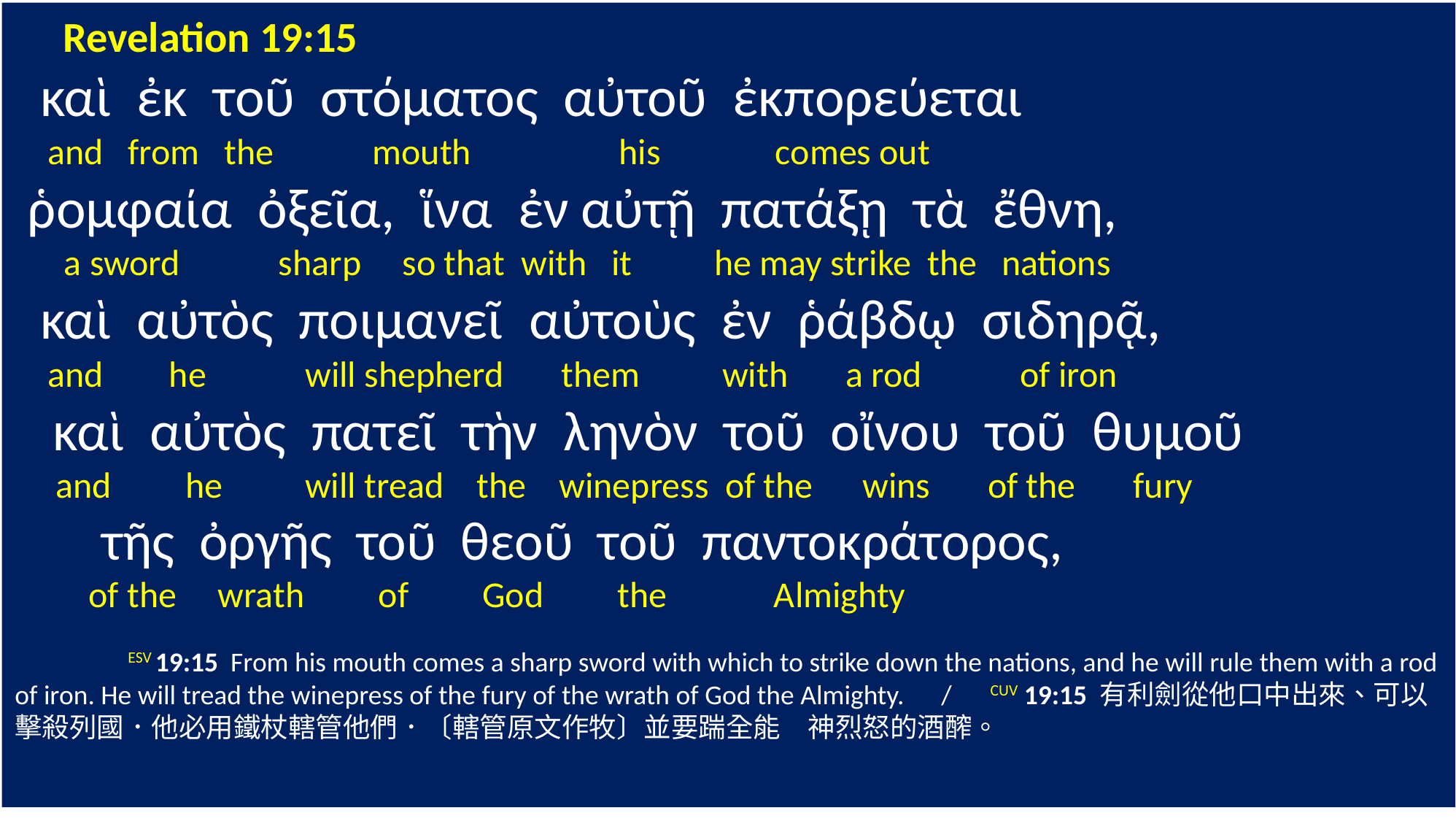

Revelation 19:15
  καὶ  ἐκ  τοῦ  στόματος  αὐτοῦ  ἐκπορεύεται
    and   from   the            mouth                  his              comes out
 ῥομφαία  ὀξεῖα,  ἵνα  ἐν αὐτῇ  πατάξῃ  τὰ  ἔθνη,
      a sword            sharp     so that  with   it          he may strike  the   nations
  καὶ  αὐτὸς  ποιμανεῖ  αὐτοὺς  ἐν  ῥάβδῳ  σιδηρᾷ,
    and        he            will shepherd       them          with       a rod            of iron
   καὶ  αὐτὸς  πατεῖ  τὴν  ληνὸν  τοῦ  οἴνου  τοῦ  θυμοῦ
     and         he          will tread    the    winepress  of the      wins       of the       fury
       τῆς  ὀργῆς  τοῦ  θεοῦ  τοῦ  παντοκράτορος,
         of the     wrath         of         God         the             Almighty

 	 ESV 19:15  From his mouth comes a sharp sword with which to strike down the nations, and he will rule them with a rod of iron. He will tread the winepress of the fury of the wrath of God the Almighty.      /      CUV 19:15 有利劍從他口中出來、可以擊殺列國．他必用鐵杖轄管他們．〔轄管原文作牧〕並要踹全能　神烈怒的酒醡。